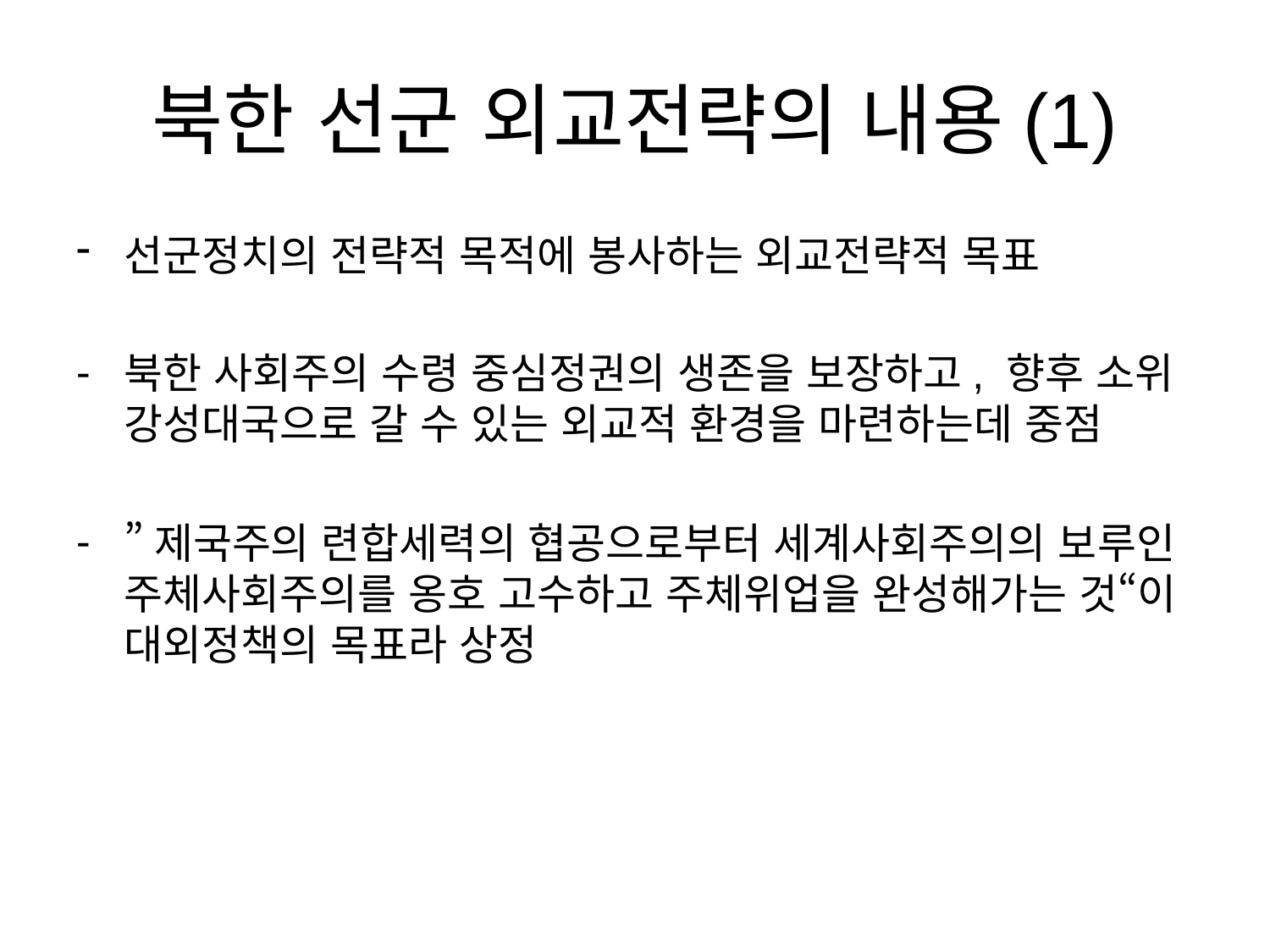

# 북한 선군 외교전략의 내용(1)
선군정치의 전략적 목적에 봉사하는 외교전략적 목표

북한 사회주의 수령 중심정권의 생존을 보장하고, 향후 소위 강성대국으로 갈 수 있는 외교적 환경을 마련하는데 중점

”제국주의 련합세력의 협공으로부터 세계사회주의의 보루인 주체사회주의를 옹호 고수하고 주체위업을 완성해가는 것“이 대외정책의 목표라 상정